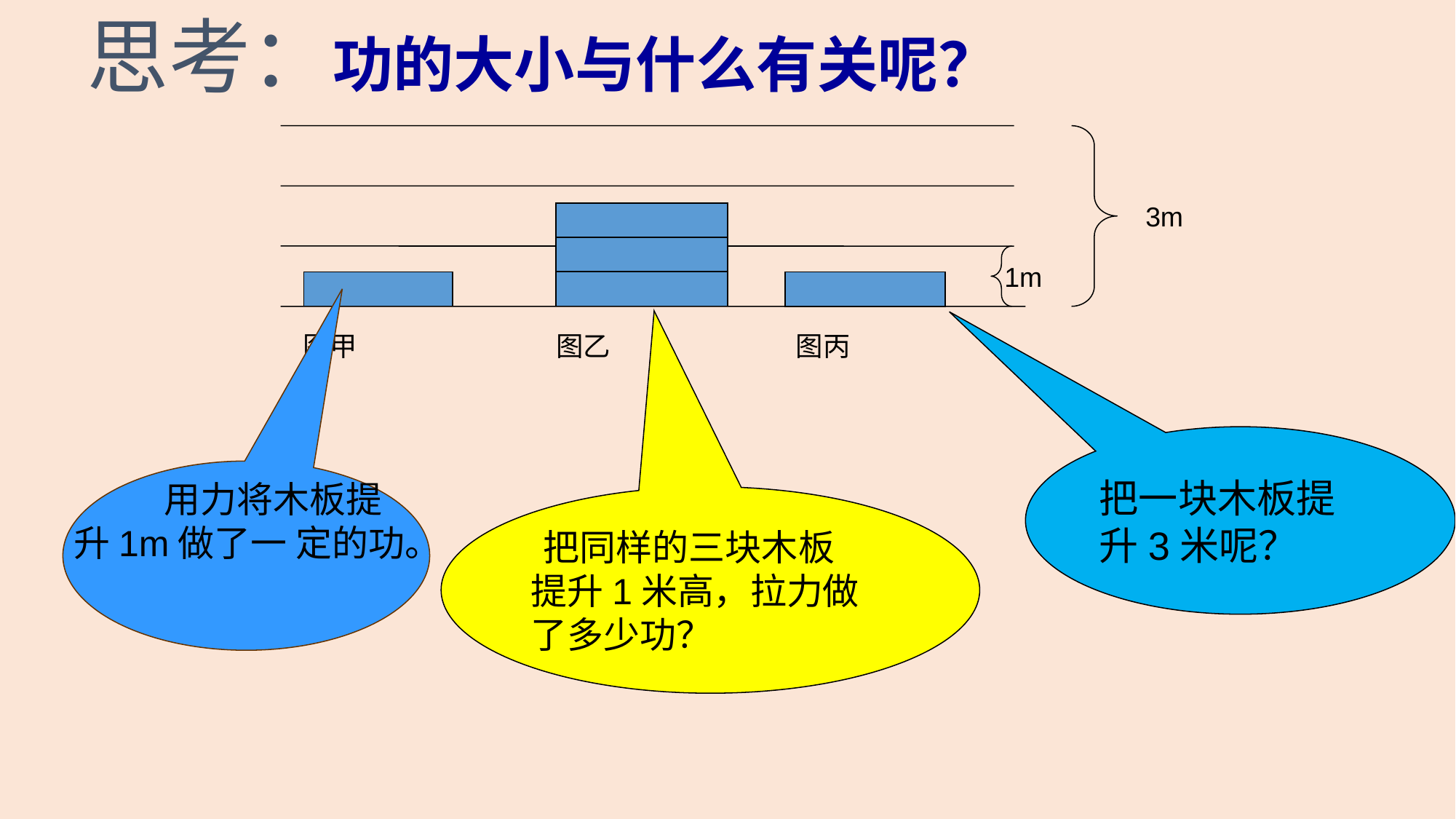

思考：功的大小与什么有关呢？

         3m

1m

图甲
 图乙
图丙
把一块木板提
升3米呢？

          用力将木板提升1m做了一 定的功。
 把同样的三块木板
提升1米高，拉力做
了多少功？